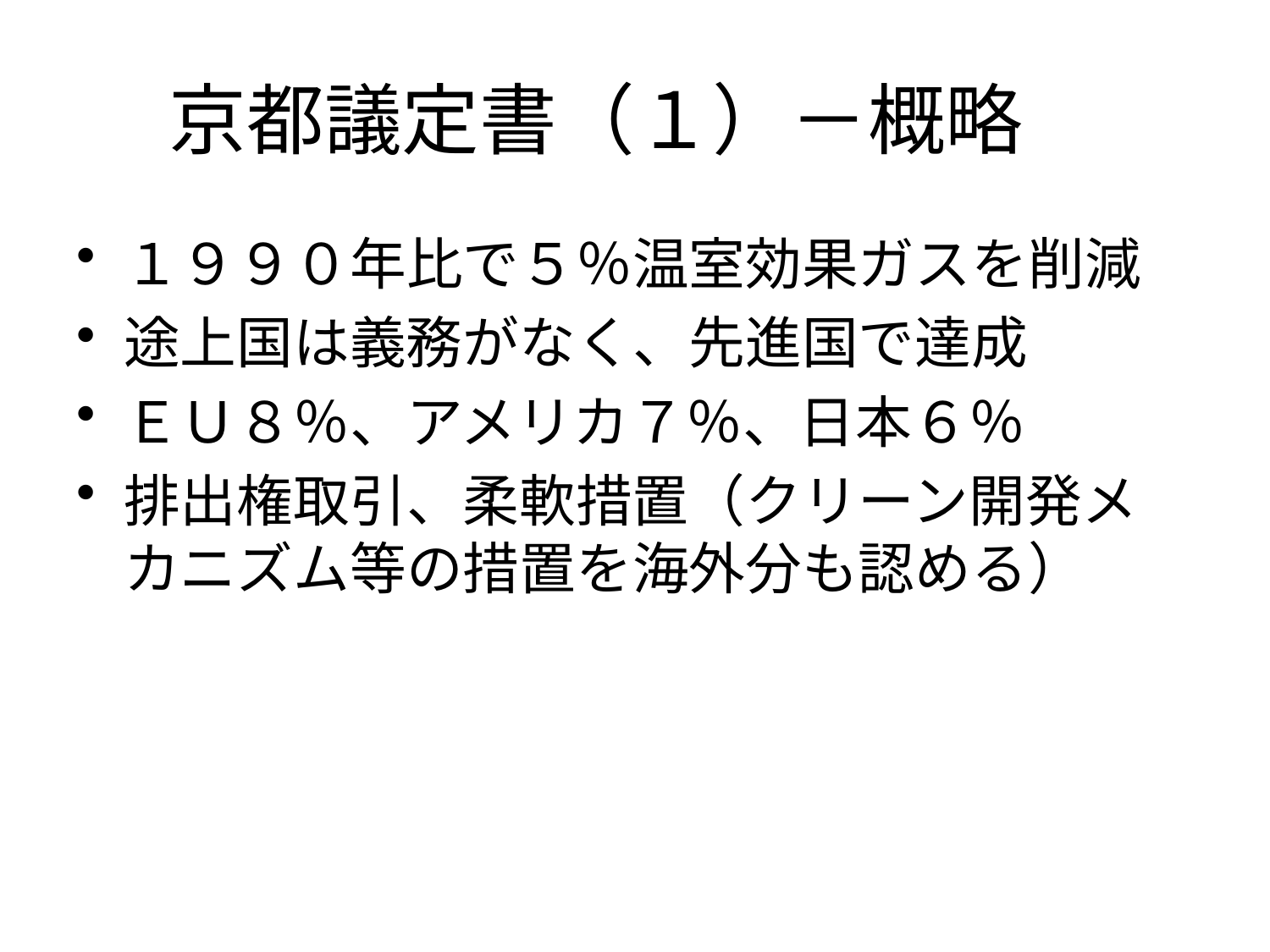

# 京都議定書（１）－概略
１９９０年比で５％温室効果ガスを削減
途上国は義務がなく、先進国で達成
ＥＵ８％、アメリカ７％、日本６％
排出権取引、柔軟措置（クリーン開発メカニズム等の措置を海外分も認める）